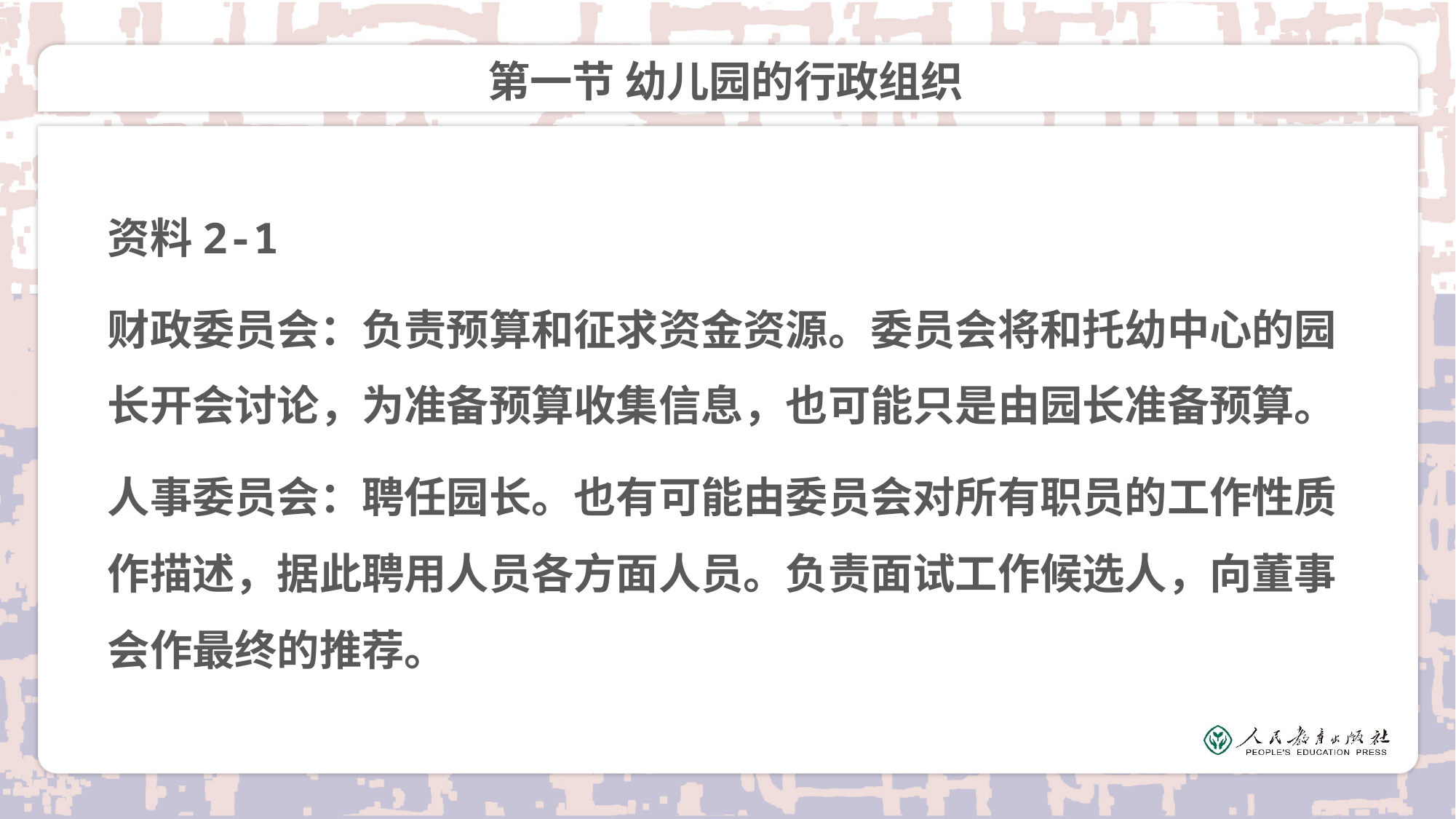

# 第一节 幼儿园的行政组织
资料2-1
财政委员会：负责预算和征求资金资源。委员会将和托幼中心的园长开会讨论，为准备预算收集信息，也可能只是由园长准备预算。
人事委员会：聘任园长。也有可能由委员会对所有职员的工作性质作描述，据此聘用人员各方面人员。负责面试工作候选人，向董事会作最终的推荐。